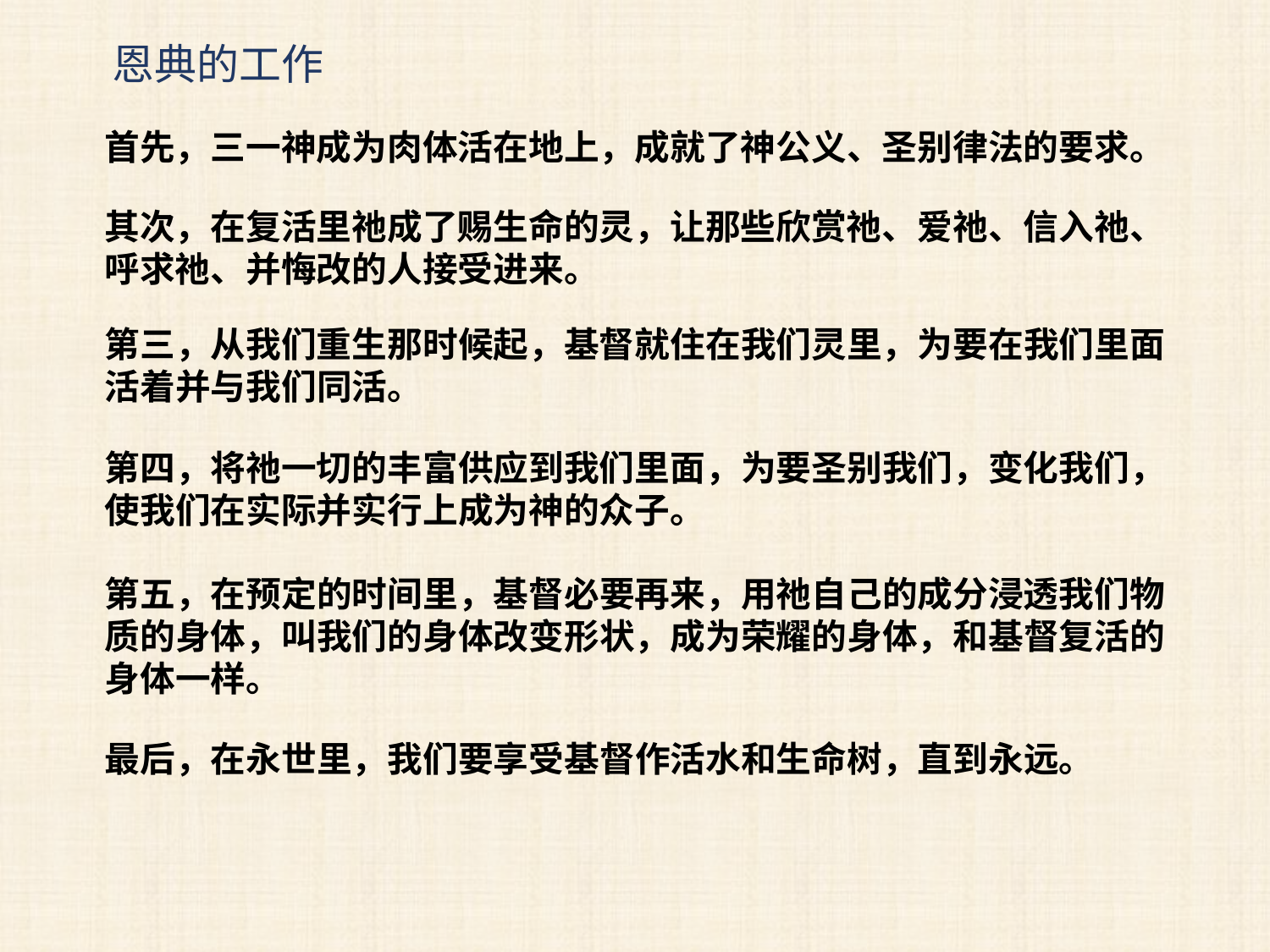

恩典的工作
首先，三一神成为肉体活在地上，成就了神公义、圣别律法的要求。
其次，在复活里祂成了赐生命的灵，让那些欣赏祂、爱祂、信入祂、呼求祂、并悔改的人接受进来。
第三，从我们重生那时候起，基督就住在我们灵里，为要在我们里面活着并与我们同活。
第四，将祂一切的丰富供应到我们里面，为要圣别我们，变化我们，使我们在实际并实行上成为神的众子。
第五，在预定的时间里，基督必要再来，用祂自己的成分浸透我们物质的身体，叫我们的身体改变形状，成为荣耀的身体，和基督复活的身体一样。
最后，在永世里，我们要享受基督作活水和生命树，直到永远。